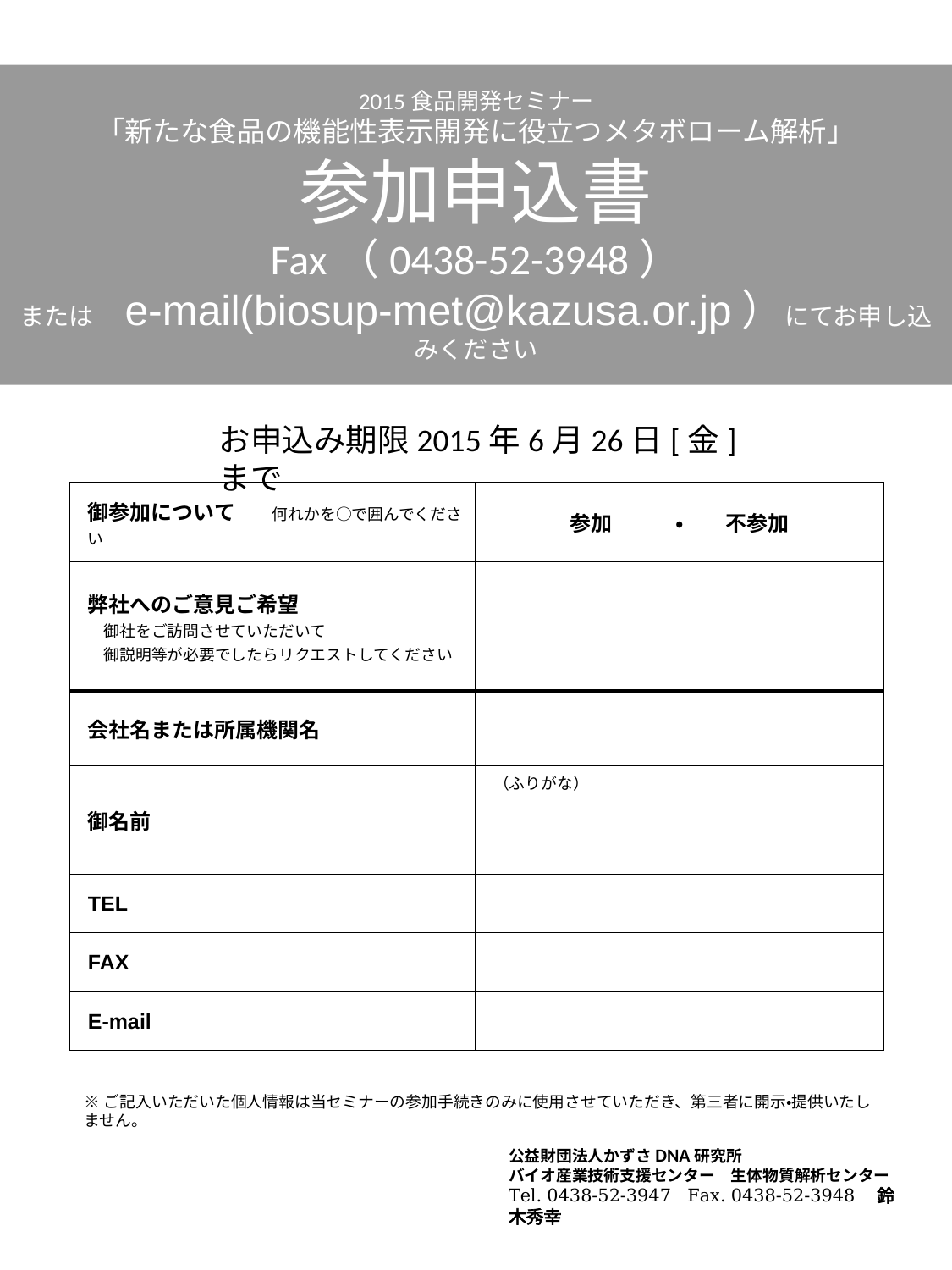

# 2015食品開発セミナー 「新たな食品の機能性表示開発に役立つメタボローム解析」 参加申込書 Fax（0438-52-3948） または　e-mail(biosup-met@kazusa.or.jp）にてお申し込みください
お申込み期限2015年6月26日[金]まで
| 御参加について　　何れかを○で囲んでください | 参加　　　・　　不参加 |
| --- | --- |
| 弊社へのご意見ご希望 　御社をご訪問させていただいて 　御説明等が必要でしたらリクエストしてください |  |
| 会社名または所属機関名 |  |
| 御名前 | （ふりがな） |
|  |  |
| TEL |  |
| FAX |  |
| E-mail |  |
※ご記入いただいた個人情報は当セミナーの参加手続きのみに使用させていただき、第三者に開示・提供いたしません。
公益財団法人かずさDNA研究所
バイオ産業技術支援センター　生体物質解析センター
Tel. 0438-52-3947   Fax. 0438-52-3948　鈴木秀幸